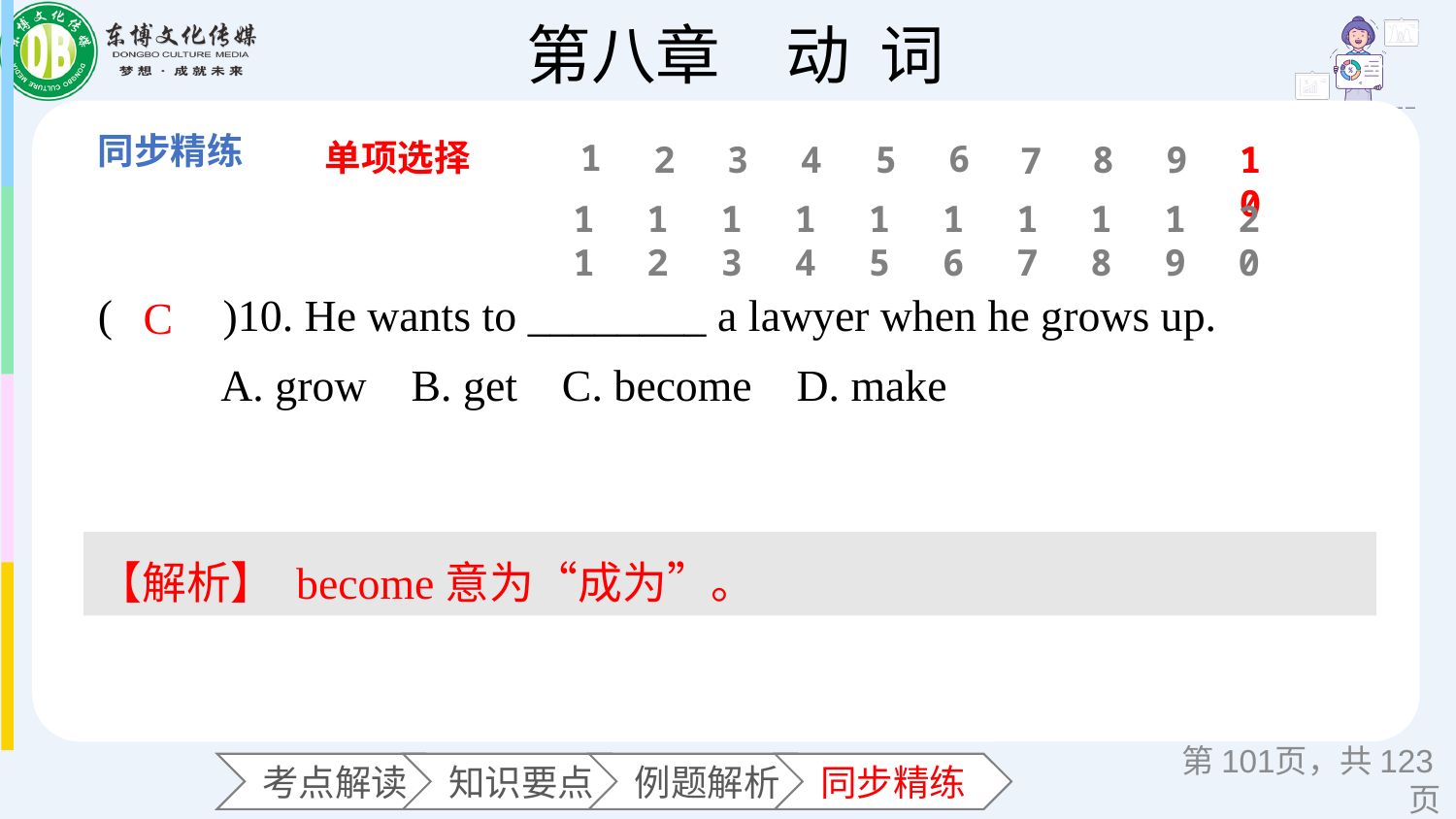

单项选择
1
6
2
3
4
5
8
9
10
7
11
12
13
14
15
16
17
18
19
20
(　　)10. He wants to ________ a lawyer when he grows up.
           A. grow    B. get    C. become    D. make
C
【解析】 become意为“成为”。
第101页，共123页